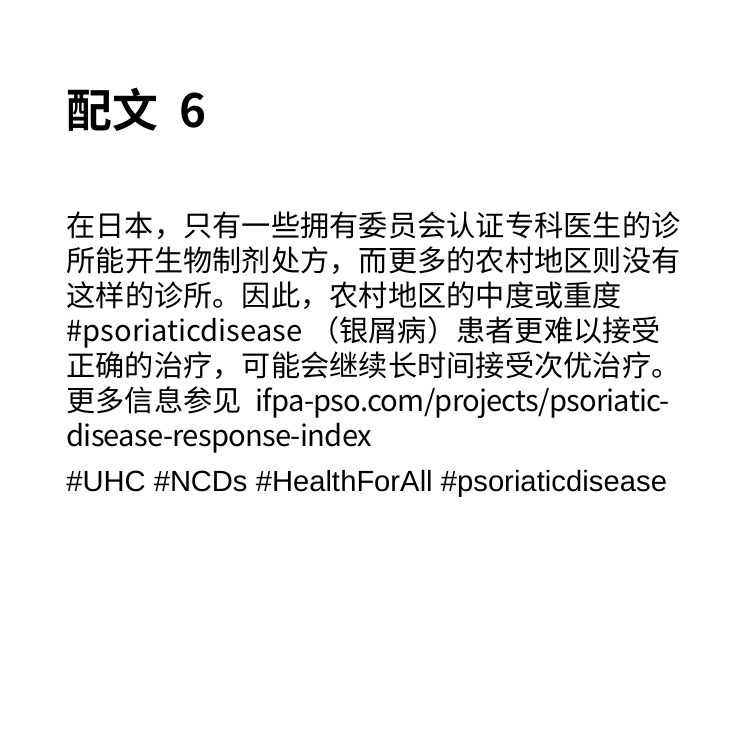

# 配文 6
在日本，只有一些拥有委员会认证专科医生的诊所能开生物制剂处方，而更多的农村地区则没有这样的诊所。因此，农村地区的中度或重度 #psoriaticdisease（银屑病）患者更难以接受正确的治疗，可能会继续长时间接受次优治疗。更多信息参见 ifpa-pso.com/projects/psoriatic-disease-response-index
#UHC #NCDs #HealthForAll #psoriaticdisease